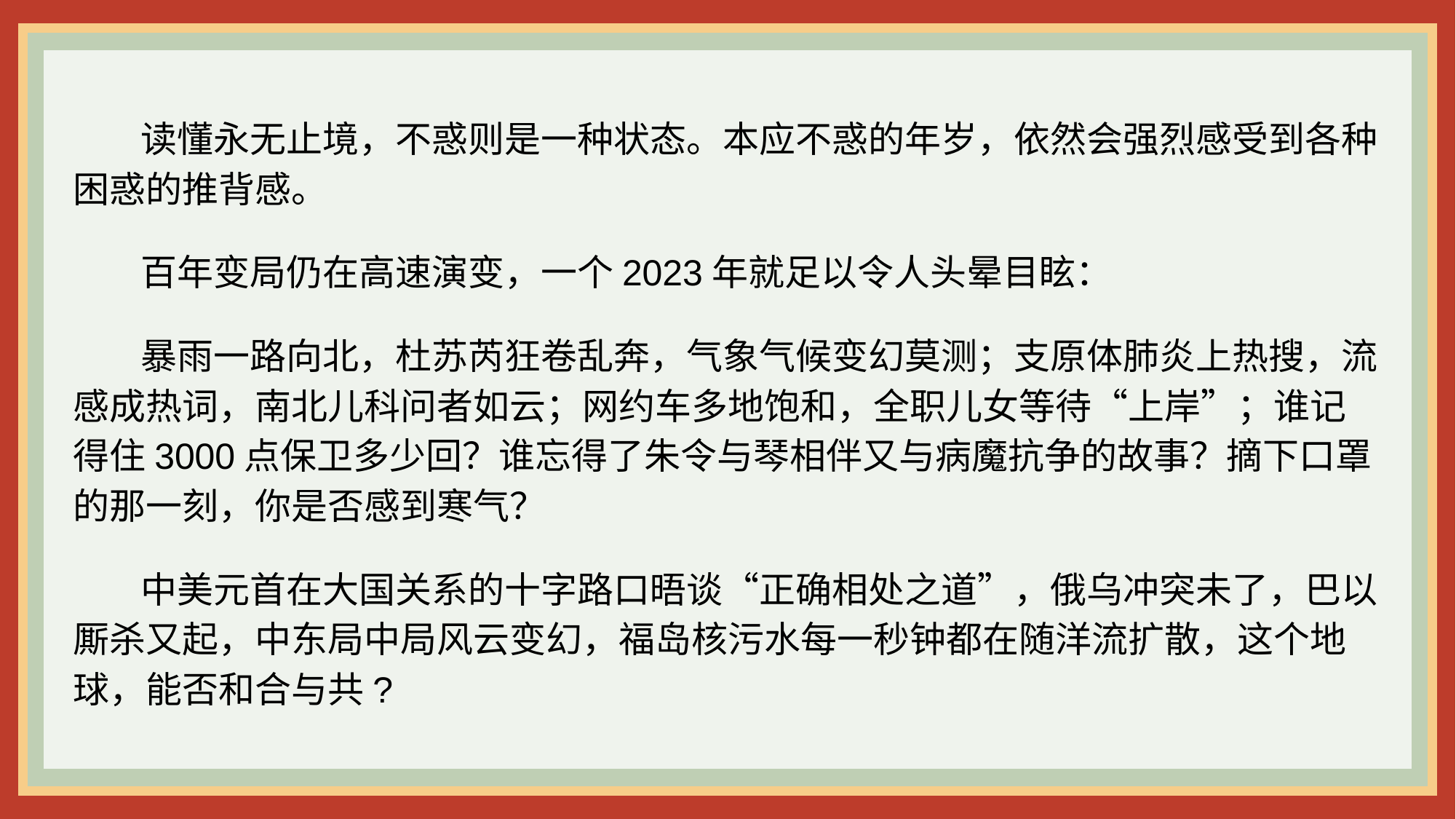

读懂永无止境，不惑则是一种状态。本应不惑的年岁，依然会强烈感受到各种困惑的推背感。
百年变局仍在高速演变，一个2023年就足以令人头晕目眩：
暴雨一路向北，杜苏芮狂卷乱奔，气象气候变幻莫测；支原体肺炎上热搜，流感成热词，南北儿科问者如云；网约车多地饱和，全职儿女等待“上岸”；谁记得住3000点保卫多少回？谁忘得了朱令与琴相伴又与病魔抗争的故事？摘下口罩的那一刻，你是否感到寒气？
中美元首在大国关系的十字路口晤谈“正确相处之道”，俄乌冲突未了，巴以厮杀又起，中东局中局风云变幻，福岛核污水每一秒钟都在随洋流扩散，这个地球，能否和合与共?